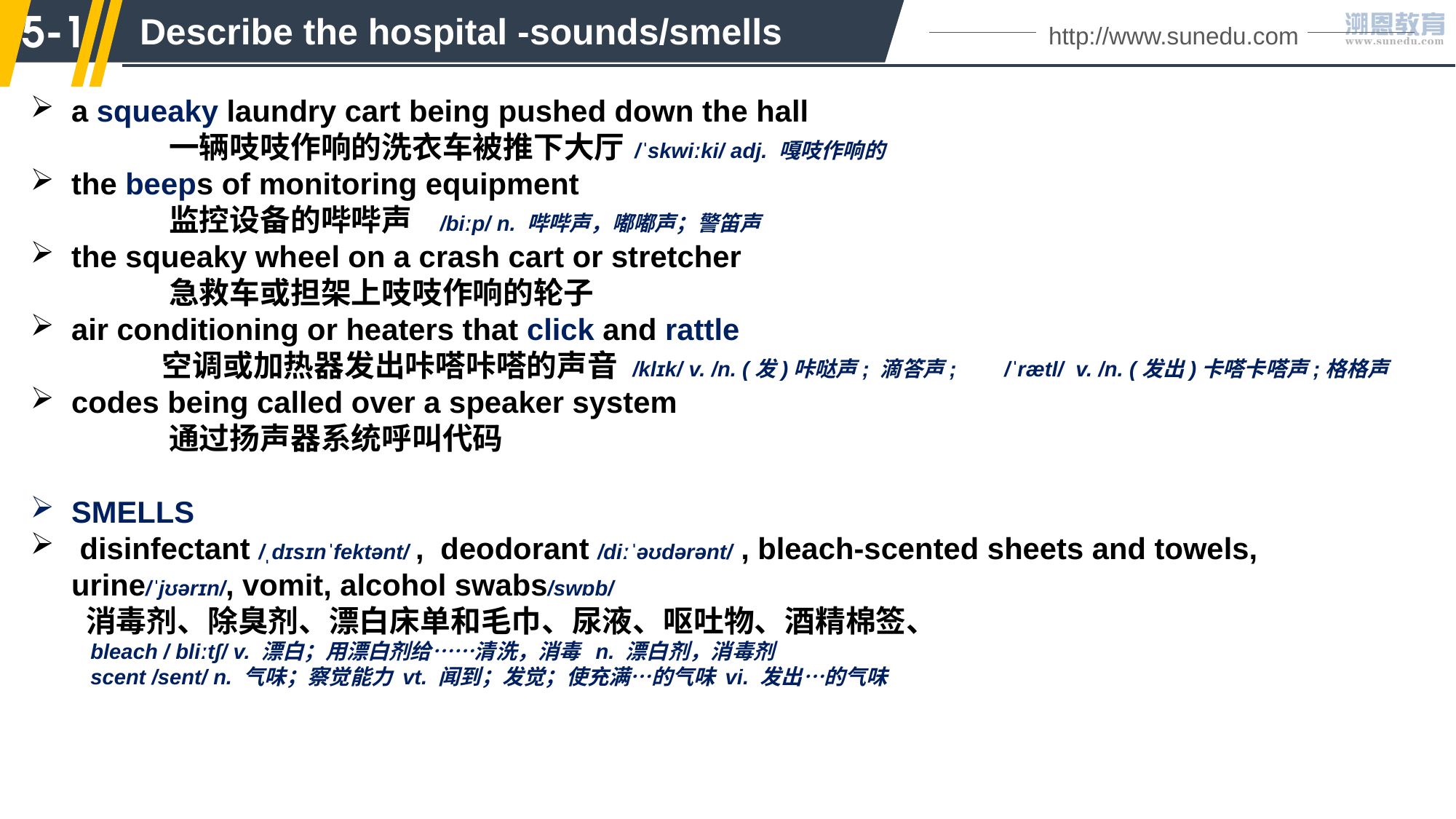

5-1

Describe the hospital -sounds/smells
http://www.sunedu.com
a squeaky laundry cart being pushed down the hall
                   一辆吱吱作响的洗衣车被推下大厅 /ˈskwiːki/ adj. 嘎吱作响的
the beeps of monitoring equipment
                   监控设备的哔哔声   /biːp/ n. 哔哔声，嘟嘟声；警笛声
the squeaky wheel on a crash cart or stretcher
                   急救车或担架上吱吱作响的轮子
air conditioning or heaters that click and rattle
                  空调或加热器发出咔嗒咔嗒的声音  /klɪk/ v. /n. (发)咔哒声; 滴答声;        /ˈrætl/  v. /n. (发出)卡嗒卡嗒声;格格声
codes being called over a speaker system
                   通过扬声器系统呼叫代码

SMELLS
 disinfectant /ˌdɪsɪnˈfektənt/ ,  deodorant /diːˈəʊdərənt/ , bleach-scented sheets and towels, urine/ˈjʊərɪn/, vomit, alcohol swabs/swɒb/
       消毒剂、除臭剂、漂白床单和毛巾、尿液、呕吐物、酒精棉签、
          bleach / bliːtʃ/ v. 漂白；用漂白剂给……清洗，消毒  n. 漂白剂，消毒剂
          scent /sent/ n. 气味；察觉能力 vt. 闻到；发觉；使充满…的气味 vi. 发出…的气味